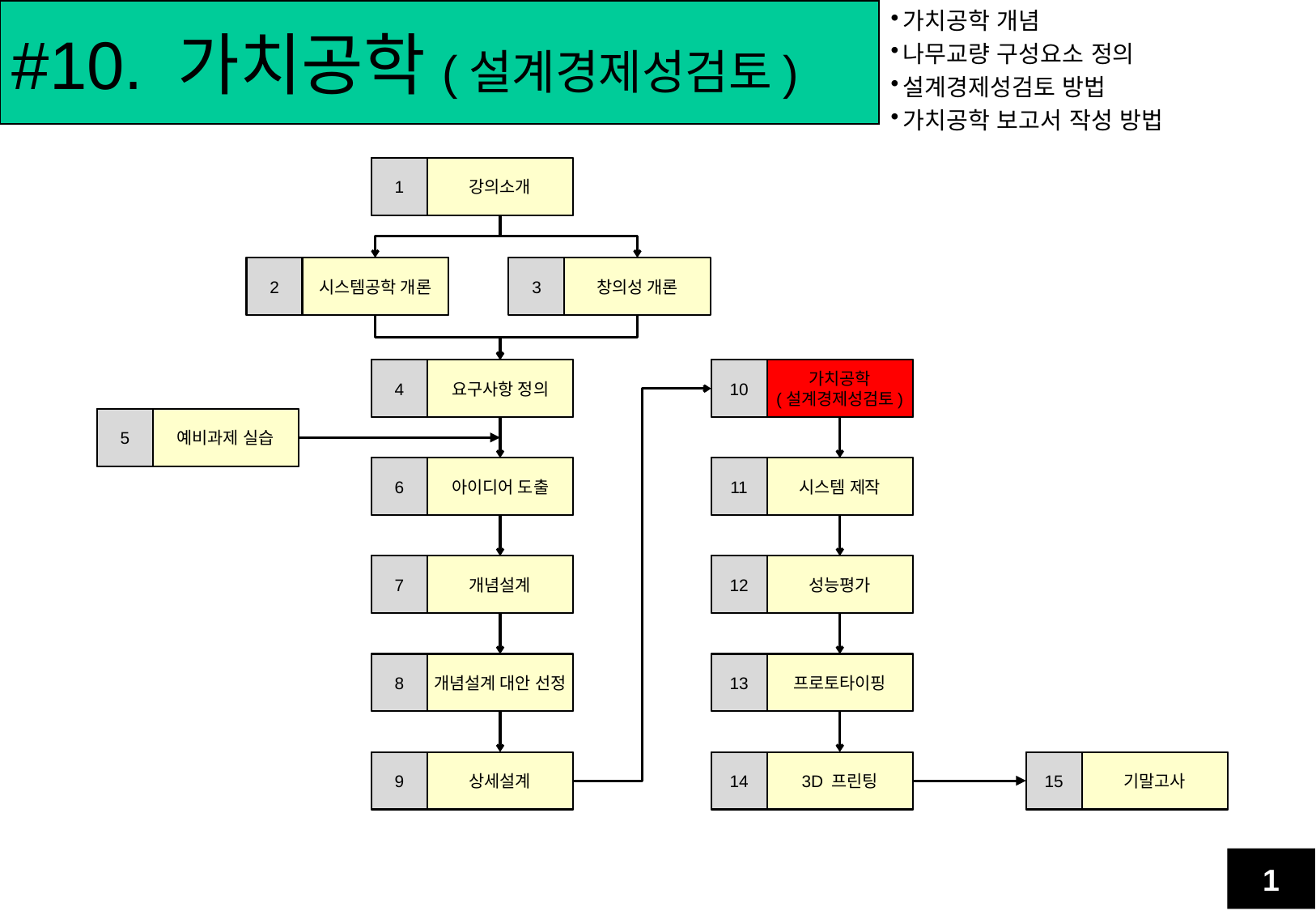

가치공학 개념
나무교량 구성요소 정의
설계경제성검토 방법
가치공학 보고서 작성 방법
#10. 가치공학(설계경제성검토)

1
강의소개

2
시스템공학 개론
3
창의성 개론

4
요구사항 정의

10
가치공학
(설계경제성검토)

5
예비과제 실습

6
아이디어 도출

11
시스템 제작

7
개념설계

12
성능평가

8
개념설계 대안 선정

13
프로토타이핑

9
상세설계

14
3D 프린팅

15
기말고사
1